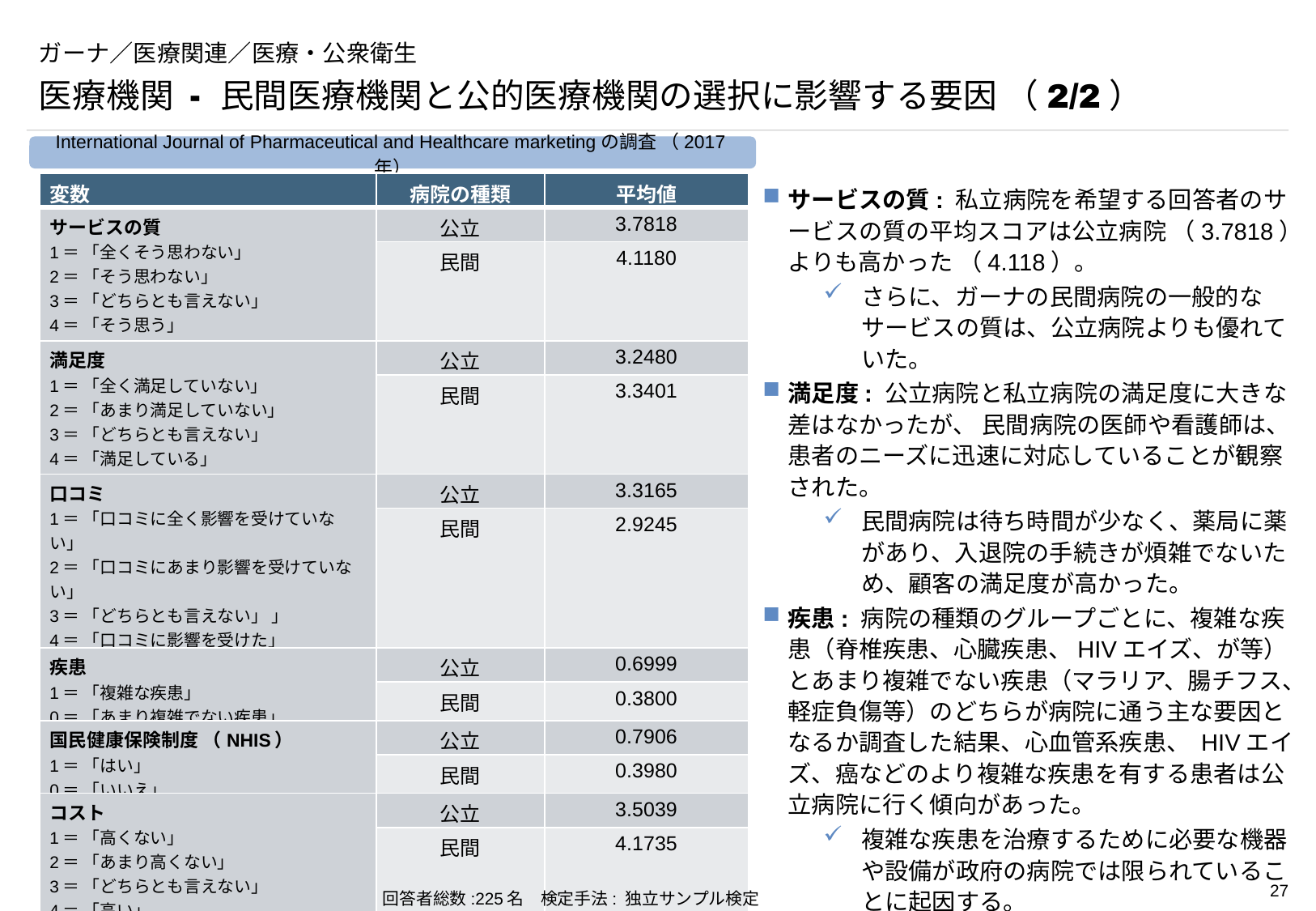

# ガーナ／医療関連／医療・公衆衛生
医療機関 - 民間医療機関と公的医療機関の選択に影響する要因 （2/2）
International Journal of Pharmaceutical and Healthcare marketingの調査 （2017年）
| 変数 | 病院の種類 | 平均値 |
| --- | --- | --- |
| サービスの質 1＝ 「全くそう思わない」 2＝ 「そう思わない」 3＝ 「どちらとも言えない」 4＝ 「そう思う」 5＝ 「強くそう思う」 | 公立 | 3.7818 |
|  | 民間 | 4.1180 |
| 満足度 1＝ 「全く満足していない」 2＝ 「あまり満足していない」 3＝ 「どちらとも言えない」 4＝ 「満足している」 5＝ 「非常に満足している」 | 公立 | 3.2480 |
|  | 民間 | 3.3401 |
| 口コミ 1＝ 「口コミに全く影響を受けていない」 2＝ 「口コミにあまり影響を受けていない」 3＝ 「どちらとも言えない」 」 4＝ 「口コミに影響を受けた」 5＝ 「口コミに非常に影響を受けた」 | 公立 | 3.3165 |
|  | 民間 | 2.9245 |
| 疾患 1＝ 「複雑な疾患」 0＝ 「あまり複雑でない疾患」 | 公立 | 0.6999 |
|  | 民間 | 0.3800 |
| 国民健康保険制度 （NHIS） 1＝ 「はい」 0＝ 「いいえ」 | 公立 | 0.7906 |
|  | 民間 | 0.3980 |
| コスト 1＝ 「高くない」 2＝ 「あまり高くない」 3＝ 「どちらとも言えない」 4＝ 「高い」 5＝ 「非常に高い」 | 公立 | 3.5039 |
|  | 民間 | 4.1735 |
サービスの質: 私立病院を希望する回答者のサービスの質の平均スコアは公立病院 （3.7818） よりも高かった （4.118）。
さらに、ガーナの民間病院の一般的なサービスの質は、公立病院よりも優れていた。
満足度: 公立病院と私立病院の満足度に大きな差はなかったが、 民間病院の医師や看護師は、患者のニーズに迅速に対応していることが観察された。
民間病院は待ち時間が少なく、薬局に薬があり、入退院の手続きが煩雑でないため、顧客の満足度が高かった。
疾患: 病院の種類のグループごとに、複雑な疾患（脊椎疾患、心臓疾患、HIVエイズ、が等）とあまり複雑でない疾患（マラリア、腸チフス、軽症負傷等）のどちらが病院に通う主な要因となるか調査した結果、心血管系疾患、 HIVエイズ、癌などのより複雑な疾患を有する患者は公立病院に行く傾向があった。
複雑な疾患を治療するために必要な機器や設備が政府の病院では限られていることに起因する。
国民健康保険制度 （NHIS）: 公立病院を選択したほとんどの調査参加者はNHISに登録している。
回答者総数:225名　検定手法: 独立サンプル検定
（出所）　デスクトップ調査、病院ウェブサイト